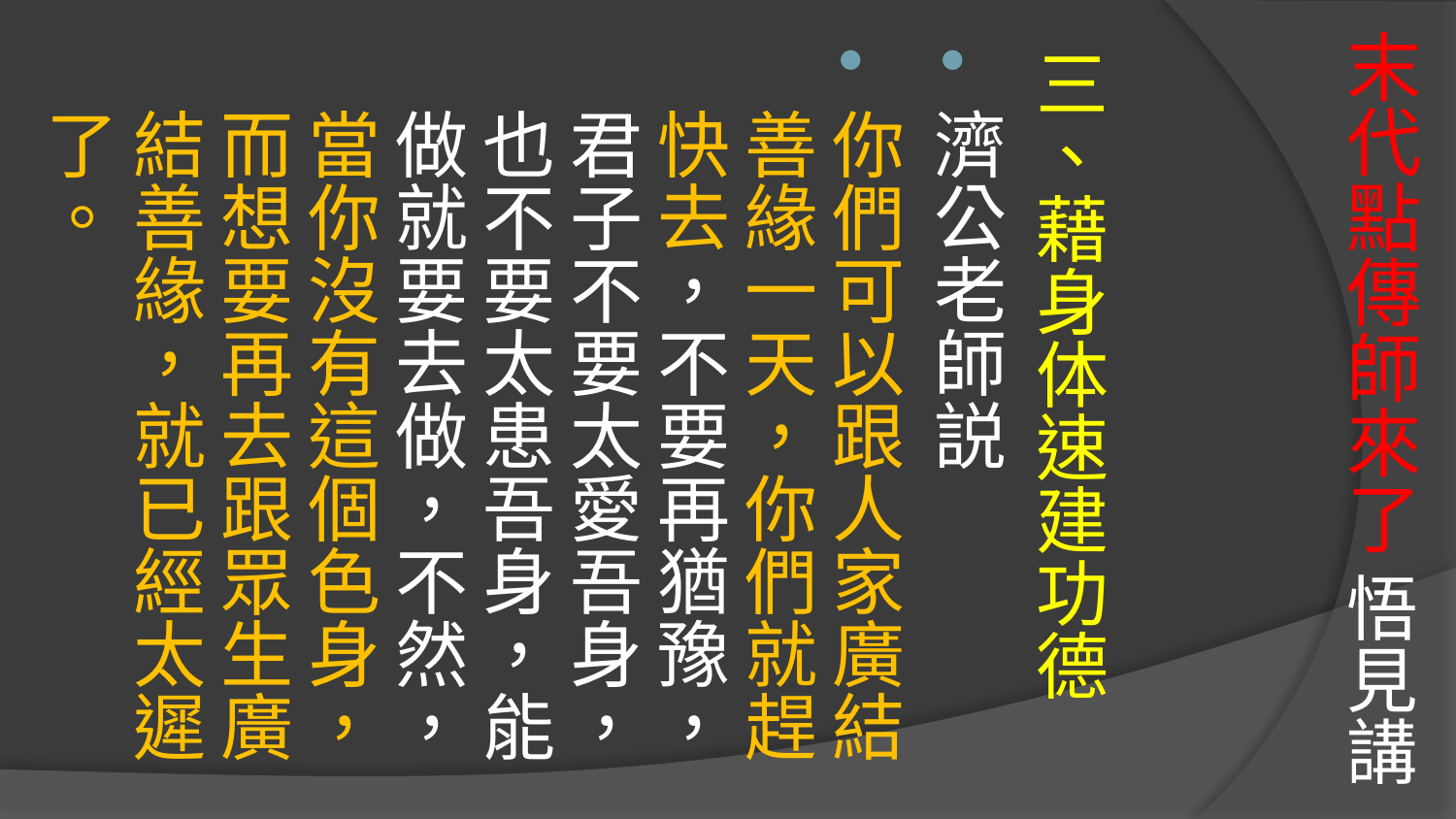

# 末代點傳師來了 悟見講
三、藉身体速建功德
濟公老師説
你們可以跟人家廣結善緣一天，你們就趕快去，不要再猶豫，君子不要太愛吾身，也不要太患吾身，能做就要去做，不然，當你沒有這個色身，而想要再去跟眾生廣結善緣，就已經太遲了。